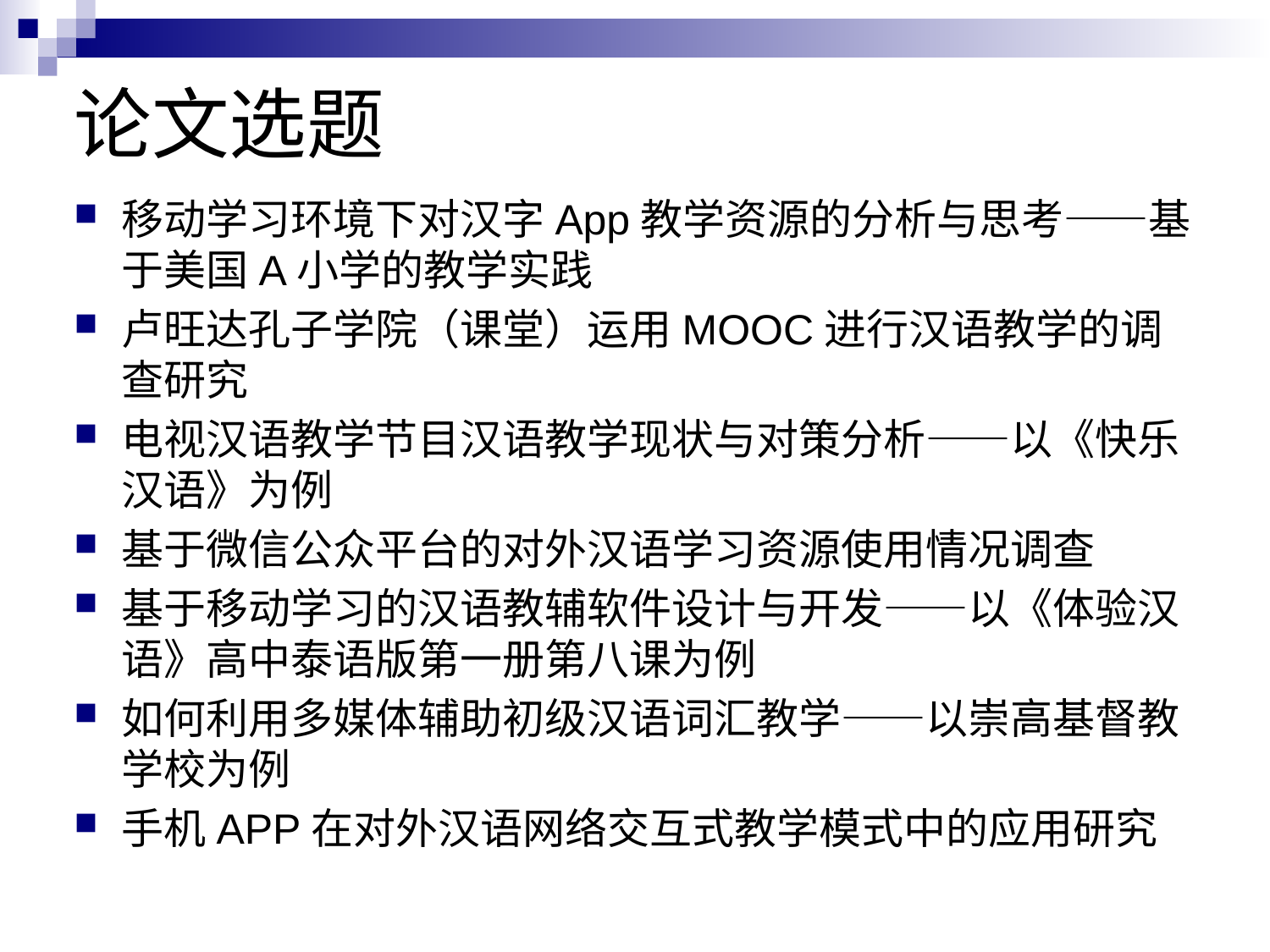

# 论文选题
移动学习环境下对汉字App教学资源的分析与思考——基于美国A小学的教学实践
卢旺达孔子学院（课堂）运用MOOC进行汉语教学的调查研究
电视汉语教学节目汉语教学现状与对策分析——以《快乐汉语》为例
基于微信公众平台的对外汉语学习资源使用情况调查
基于移动学习的汉语教辅软件设计与开发——以《体验汉语》高中泰语版第一册第八课为例
如何利用多媒体辅助初级汉语词汇教学——以崇高基督教学校为例
手机APP在对外汉语网络交互式教学模式中的应用研究